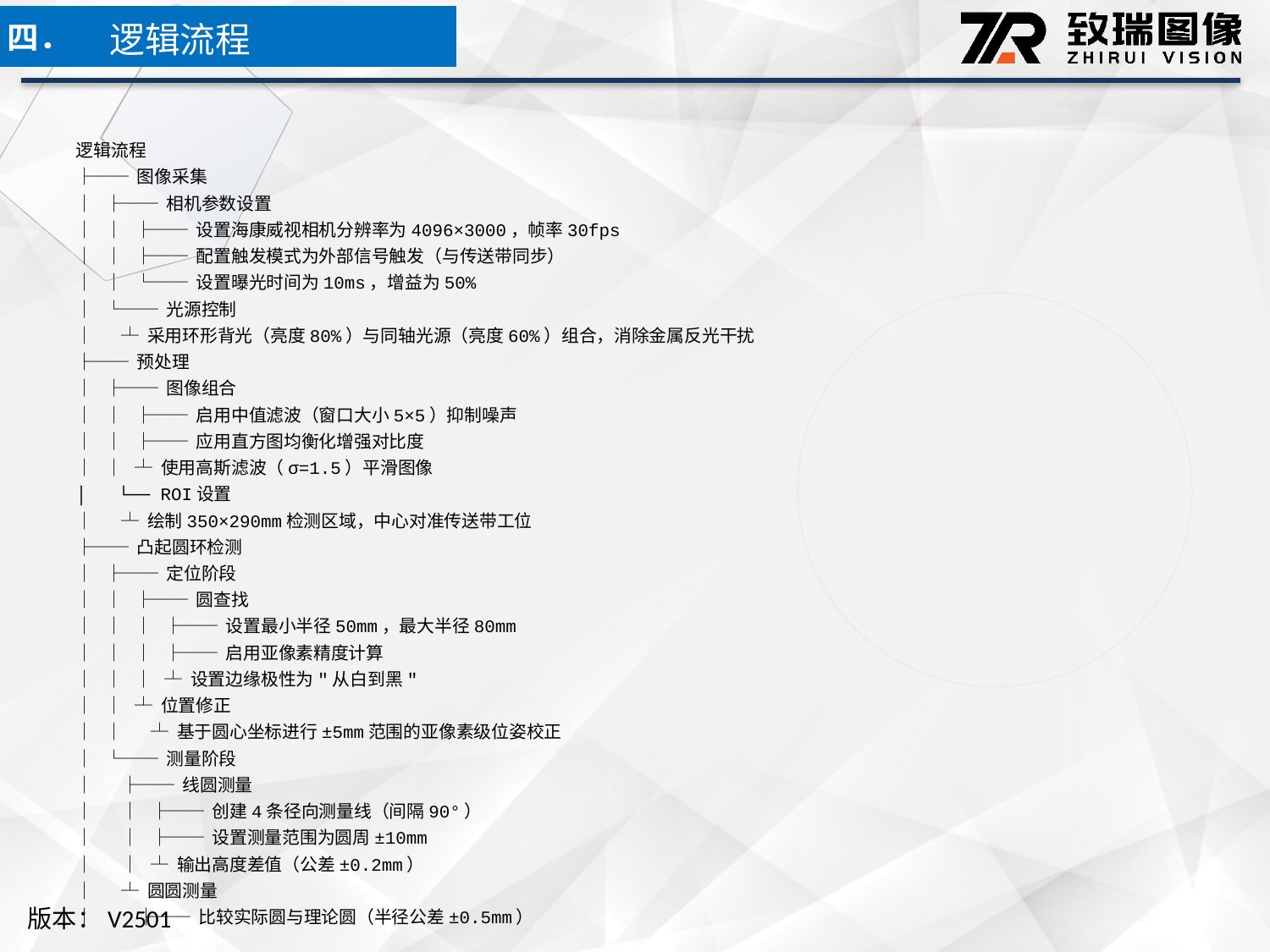

逻辑流程
四．

逻辑流程
├── 图像采集
│   ├── 相机参数设置
│   │   ├── 设置海康威视相机分辨率为4096×3000，帧率30fps
│   │   ├── 配置触发模式为外部信号触发（与传送带同步）
│   │   └── 设置曝光时间为10ms，增益为50%
│   └── 光源控制
│       ┴ 采用环形背光（亮度80%）与同轴光源（亮度60%）组合，消除金属反光干扰
├── 预处理
│   ├── 图像组合
│   │   ├── 启用中值滤波（窗口大小5×5）抑制噪声
│   │   ├── 应用直方图均衡化增强对比度
│   │   ┴ 使用高斯滤波（σ=1.5）平滑图像
│   └── ROI设置
│       ┴ 绘制350×290mm检测区域，中心对准传送带工位
├── 凸起圆环检测
│   ├── 定位阶段
│   │   ├── 圆查找
│   │   │   ├── 设置最小半径50mm，最大半径80mm
│   │   │   ├── 启用亚像素精度计算
│   │   │   ┴ 设置边缘极性为"从白到黑"
│   │   ┴ 位置修正
│   │       ┴ 基于圆心坐标进行±5mm范围的亚像素级位姿校正
│   └── 测量阶段
│       ├── 线圆测量
│       │   ├── 创建4条径向测量线（间隔90°）
│       │   ├── 设置测量范围为圆周±10mm
│       │   ┴ 输出高度差值（公差±0.2mm）
│       ┴ 圆圆测量
│           ├── 比较实际圆与理论圆（半径公差±0.5mm）